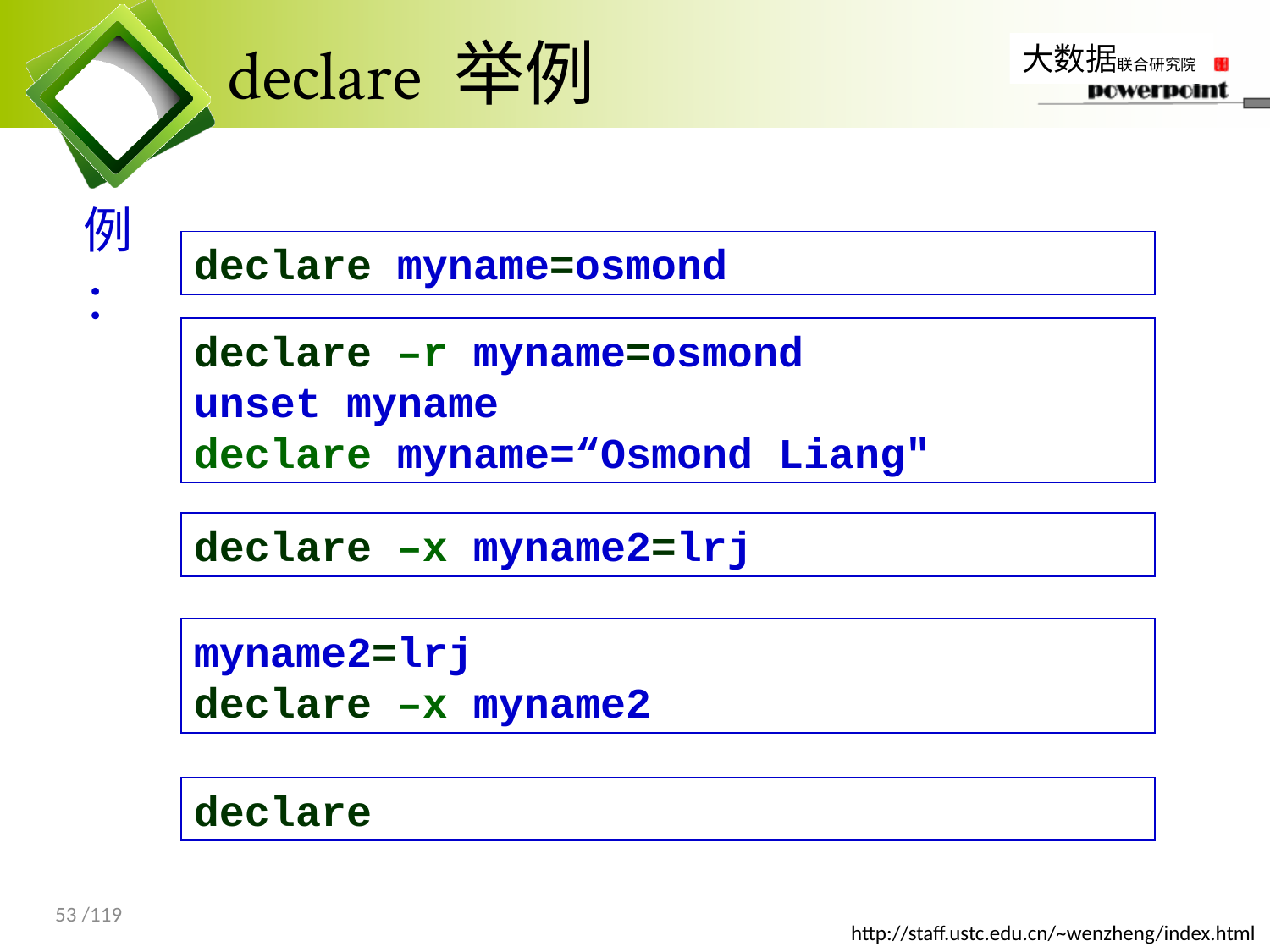

# declare 举例

例：
declare myname=osmond
declare –r myname=osmond
unset myname
declare myname=“Osmond Liang"
declare –x myname2=lrj
myname2=lrj
declare –x myname2
declare
53